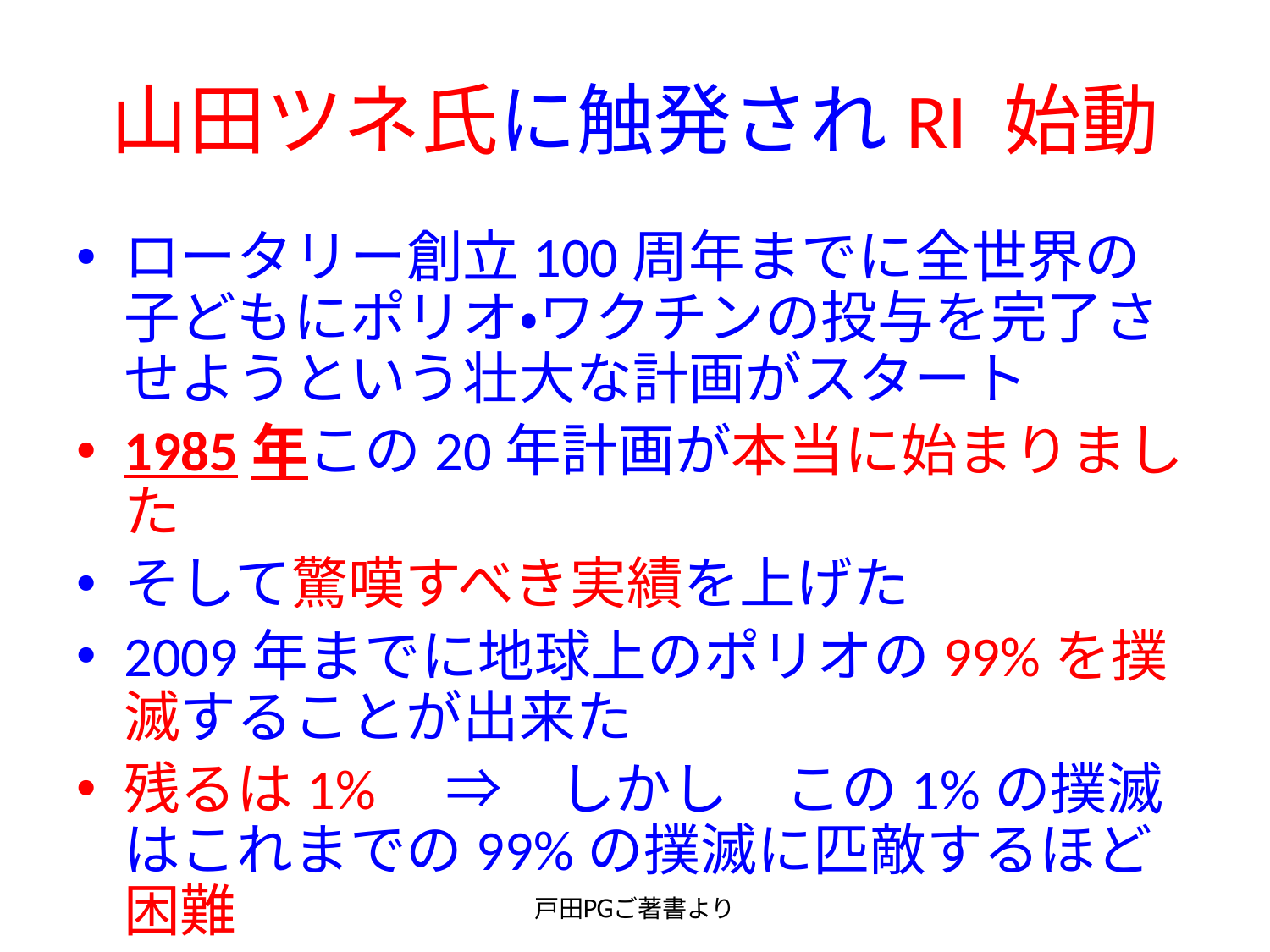

# 山田ツネ氏に触発されRI 始動
ロータリー創立100周年までに全世界の子どもにポリオ・ワクチンの投与を完了させようという壮大な計画がスタート
1985年この20年計画が本当に始まりました
そして驚嘆すべき実績を上げた
2009年までに地球上のポリオの99%を撲滅することが出来た
残るは1%　⇒　しかし　この1%の撲滅はこれまでの99%の撲滅に匹敵するほど困難

戸田PGご著書より